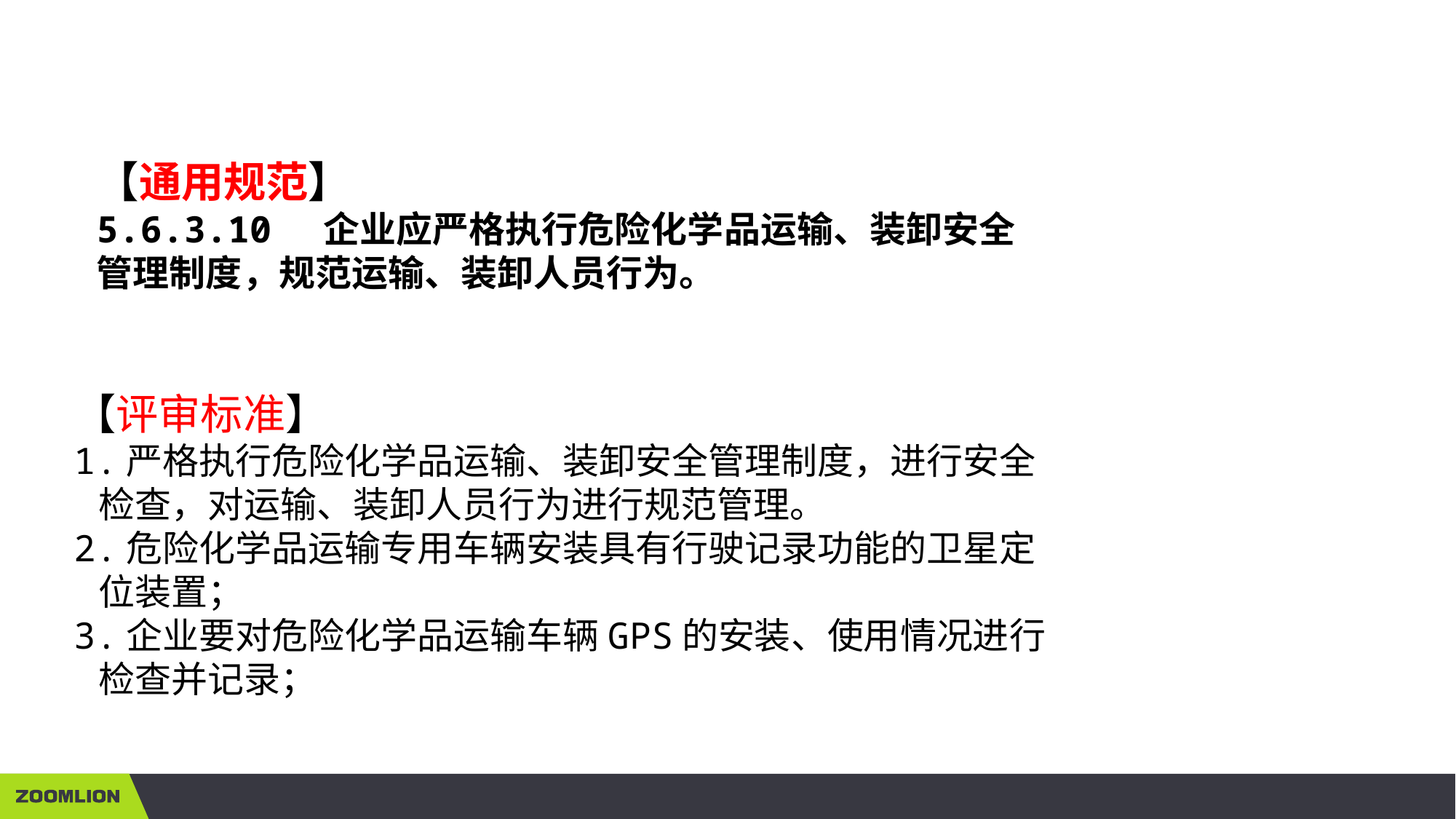

【通用规范】
5.6.3.10  企业应严格执行危险化学品运输、装卸安全
管理制度，规范运输、装卸人员行为。
【评审标准】
1.严格执行危险化学品运输、装卸安全管理制度，进行安全
  检查，对运输、装卸人员行为进行规范管理。
2.危险化学品运输专用车辆安装具有行驶记录功能的卫星定
  位装置；
3.企业要对危险化学品运输车辆GPS的安装、使用情况进行
  检查并记录；